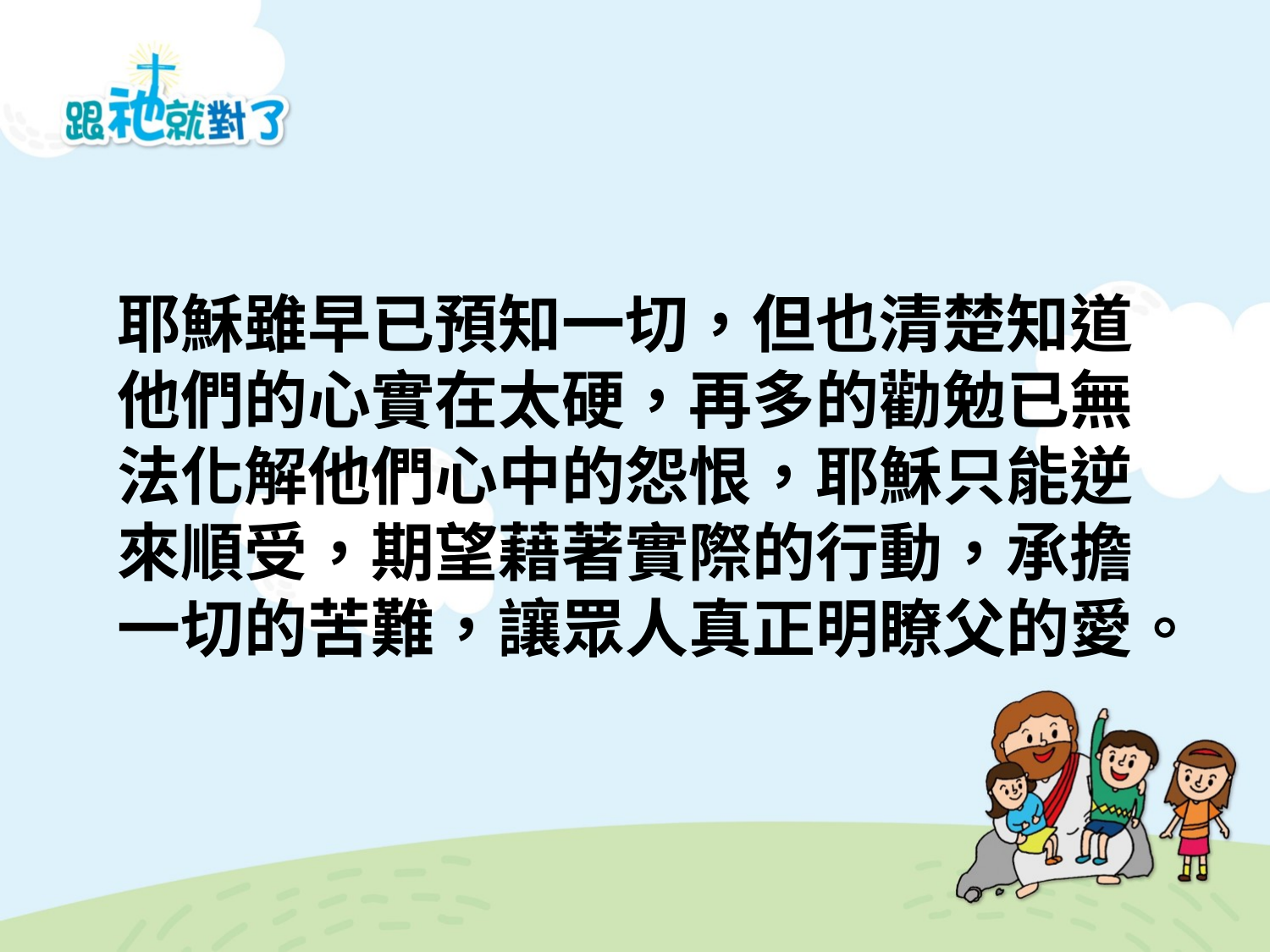

耶穌雖早已預知一切，但也清楚知道他們的心實在太硬，再多的勸勉已無法化解他們心中的怨恨，耶穌只能逆來順受，期望藉著實際的行動，承擔一切的苦難，讓眾人真正明瞭父的愛。